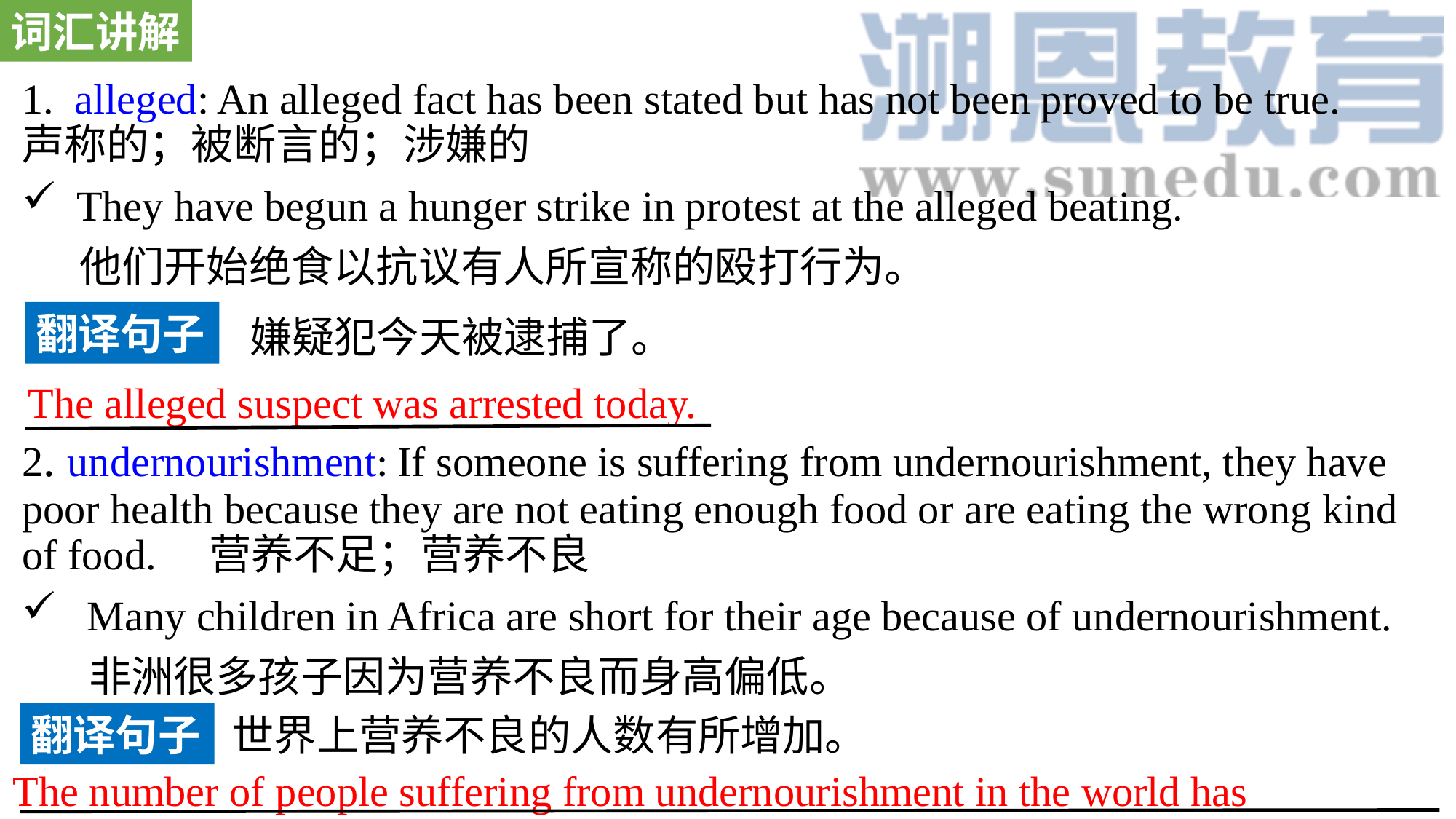

词汇讲解
1.  alleged: An alleged fact has been stated but has not been proved to be true.        声称的；被断言的；涉嫌的
They have begun a hunger strike in protest at the alleged beating.
     他们开始绝食以抗议有人所宣称的殴打行为。

2. undernourishment: If someone is suffering from undernourishment, they have poor health because they are not eating enough food or are eating the wrong kind of food.    营养不足；营养不良
 Many children in Africa are short for their age because of undernourishment.
      非洲很多孩子因为营养不良而身高偏低。
翻译句子
嫌疑犯今天被逮捕了。
The alleged suspect was arrested today.
翻译句子
世界上营养不良的人数有所增加。
The number of people suffering from undernourishment in the world has increased.